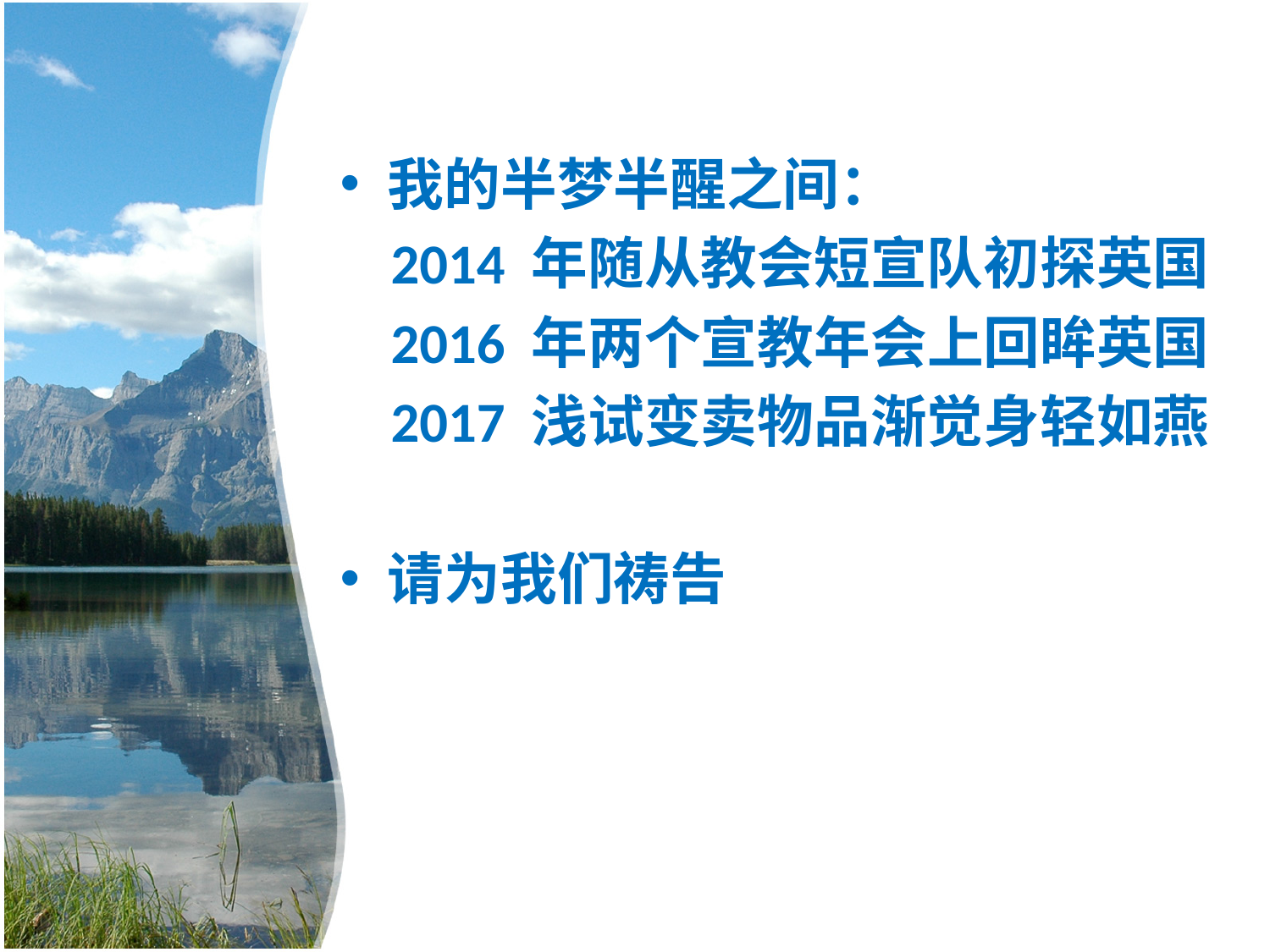

#

我的半梦半醒之间：
    2014 年随从教会短宣队初探英国
    2016 年两个宣教年会上回眸英国
    2017 浅试变卖物品渐觉身轻如燕

请为我们祷告